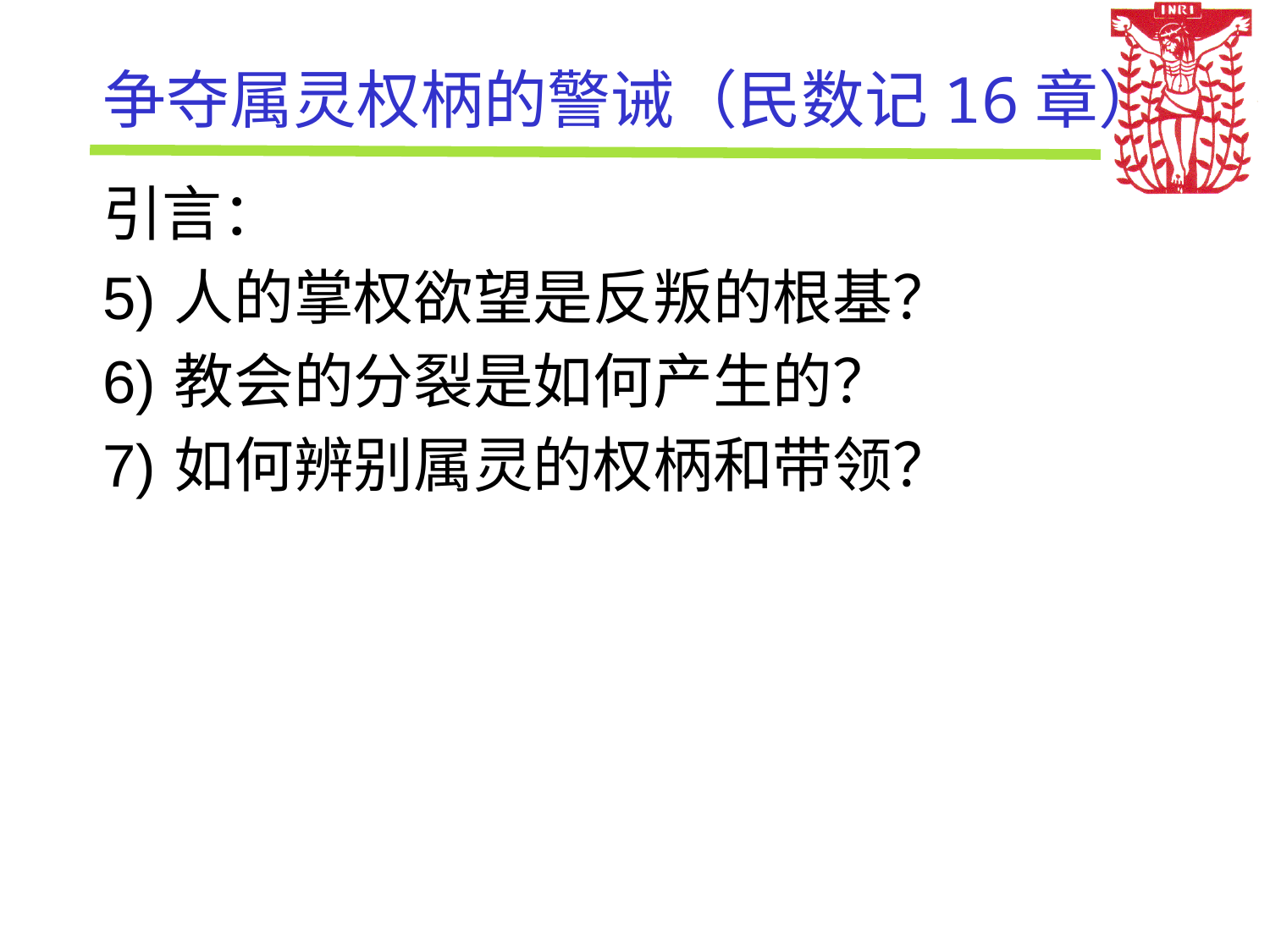

# 争夺属灵权柄的警诫（民数记16章）
引言：
人的掌权欲望是反叛的根基？
教会的分裂是如何产生的？
如何辨别属灵的权柄和带领？